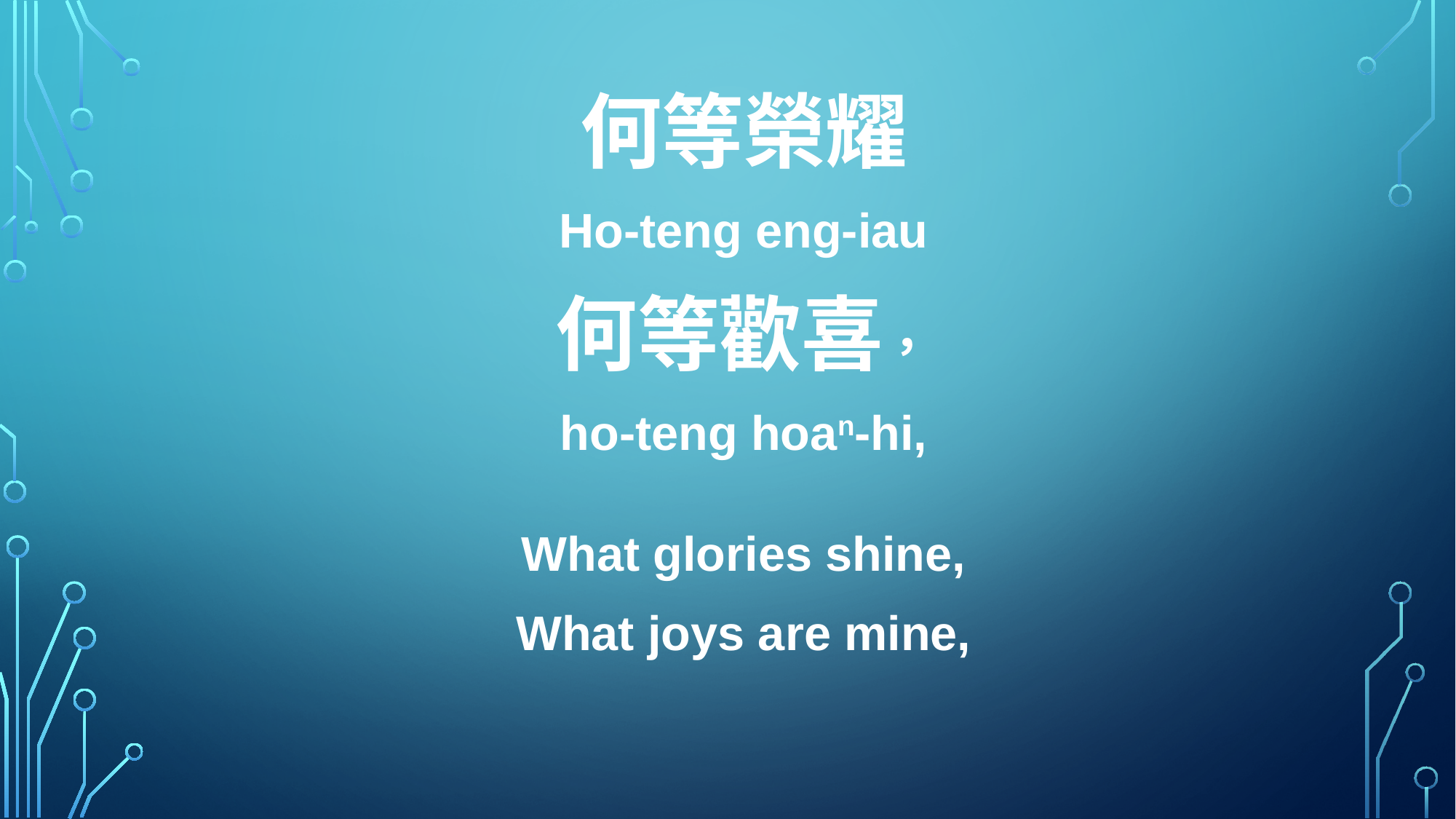

何等榮耀
Ho-teng eng-iau
何等歡喜，
ho-teng hoan-hi,

What glories shine,
What joys are mine,